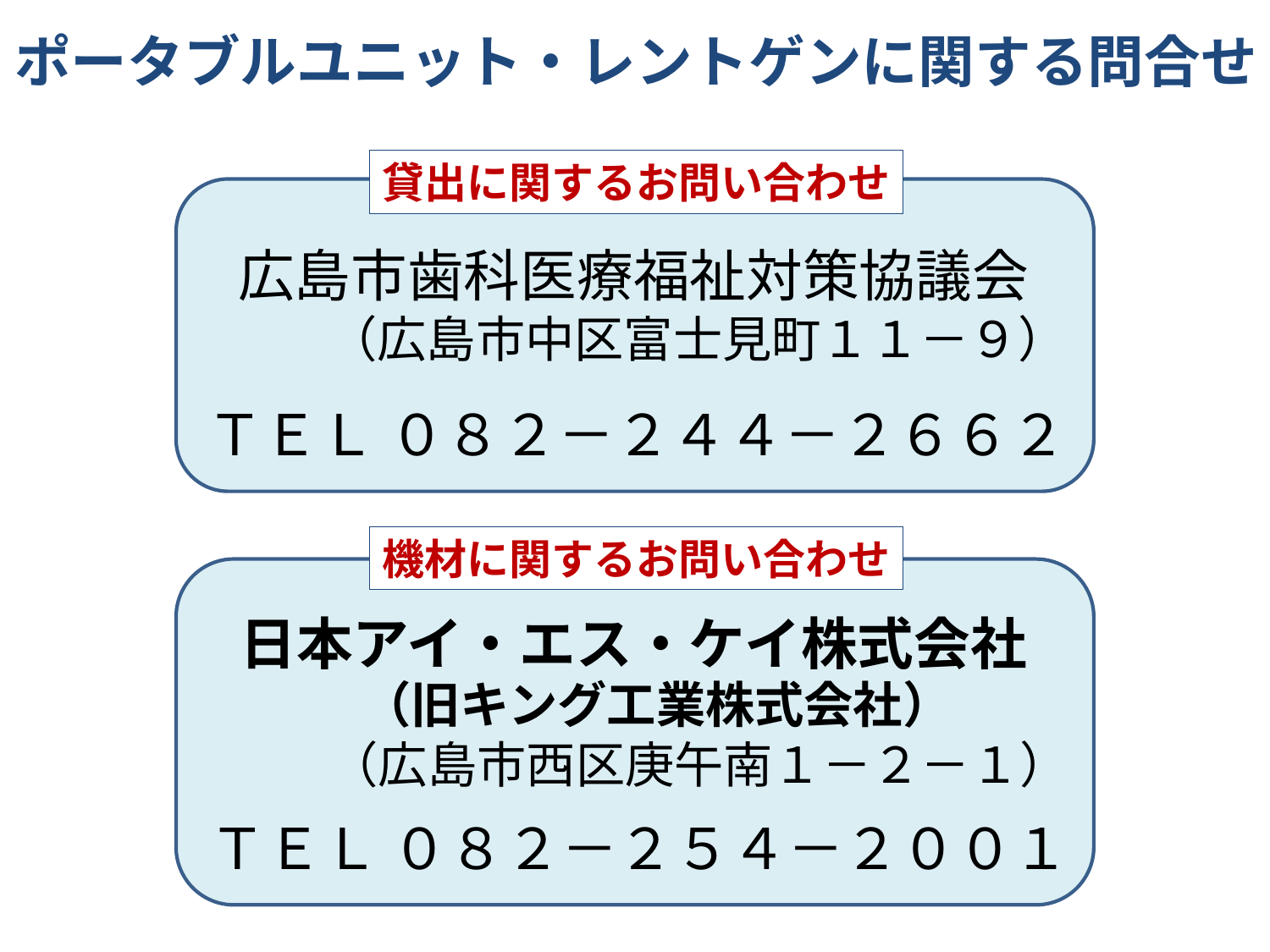

ポータブルユニット・レントゲンに関する問合せ
貸出に関するお問い合わせ

広島市歯科医療福祉対策協議会
（広島市中区富士見町１１－９）
ＴＥＬ ０８２－２４４－２６６２
機材に関するお問い合わせ

日本アイ・エス・ケイ株式会社
（旧キング工業株式会社）
（広島市西区庚午南１－２－１）
ＴＥＬ ０８２－２５４－２００１